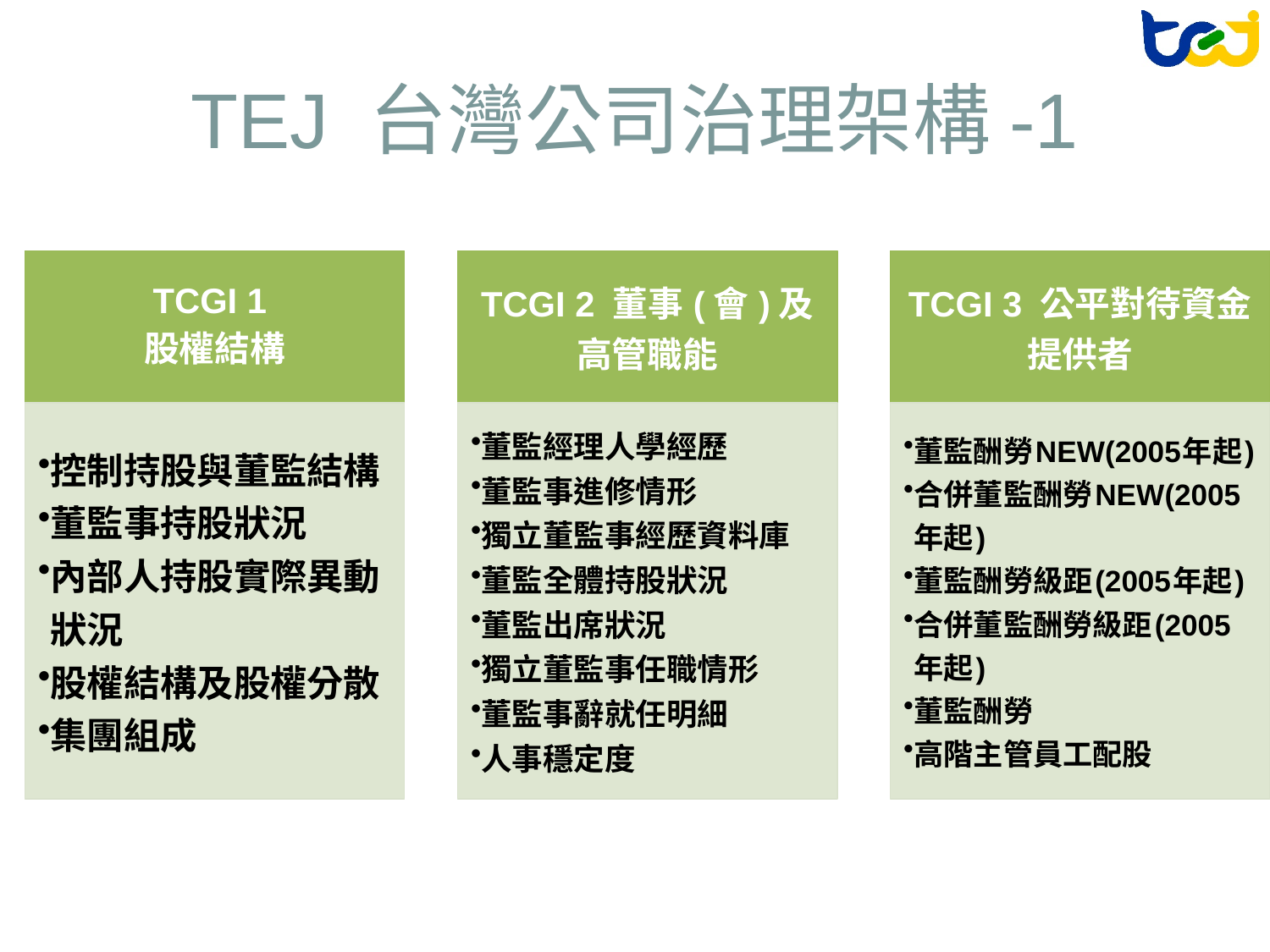

# TEJ 台灣公司治理架構-1
TCGI 1
股權結構
控制持股與董監結構
集團組成
TCGI 2 董事(會)及高管職能
董監經理人學經歷
獨立董監事經歷資料庫
TCGI 3 公平對待資金提供者
董監酬勞NEW(2005年起)
董監酬勞
董監事持股狀況
內部人持股實際異動狀況
股權結構及股權分散
董監事進修情形
董監全體持股狀況
董監出席狀況
獨立董監事任職情形
董監事辭就任明細
人事穩定度
合併董監酬勞NEW(2005年起)
董監酬勞級距(2005年起)
合併董監酬勞級距(2005年起)
高階主管員工配股
20